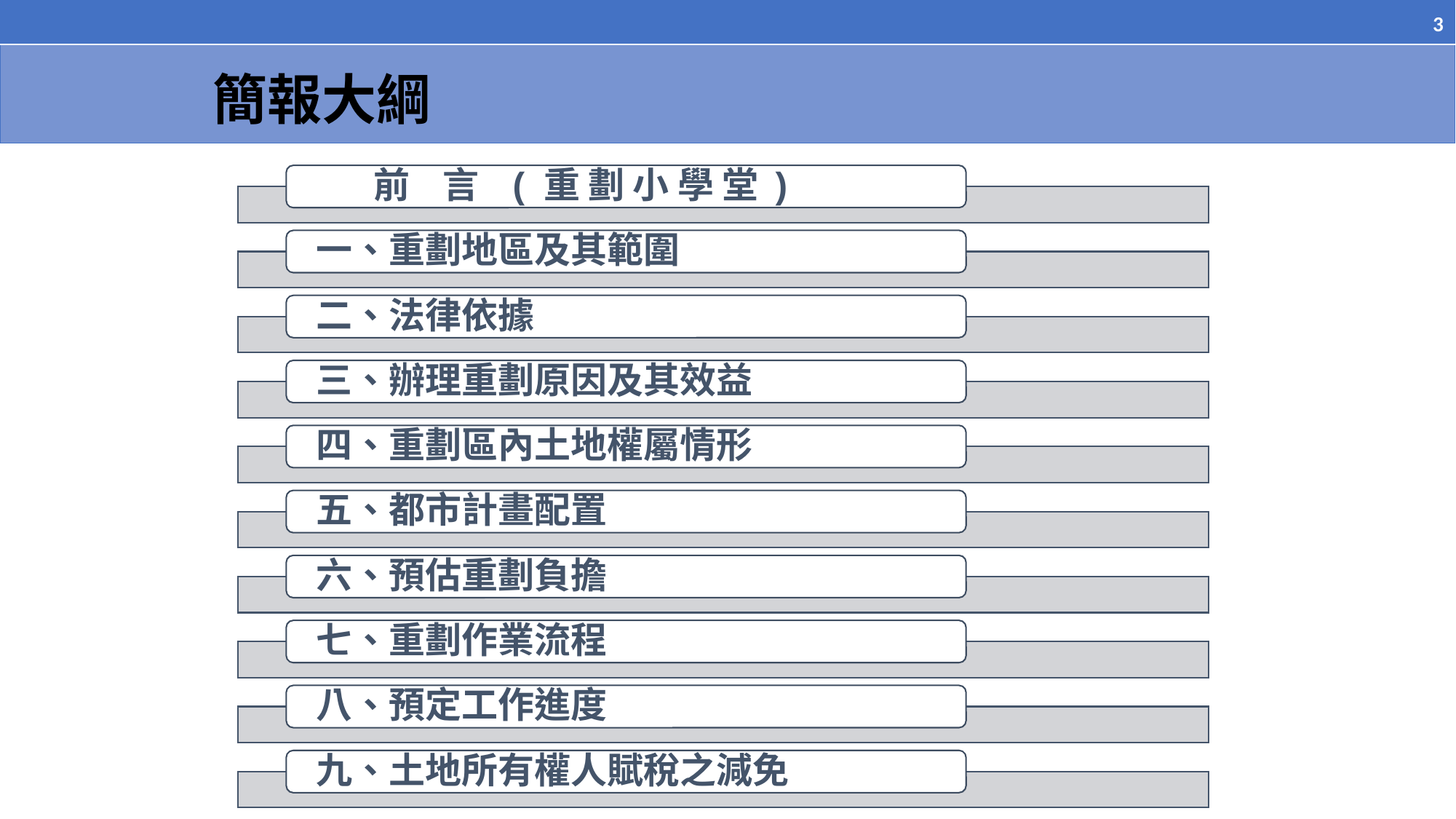

簡報大綱
      前    言   ( 重 劃 小 學 堂 )
一、重劃地區及其範圍
二、法律依據
三、辦理重劃原因及其效益
四、重劃區內土地權屬情形
五、都市計畫配置
六、預估重劃負擔
七、重劃作業流程
八、預定工作進度
九、土地所有權人賦稅之減免